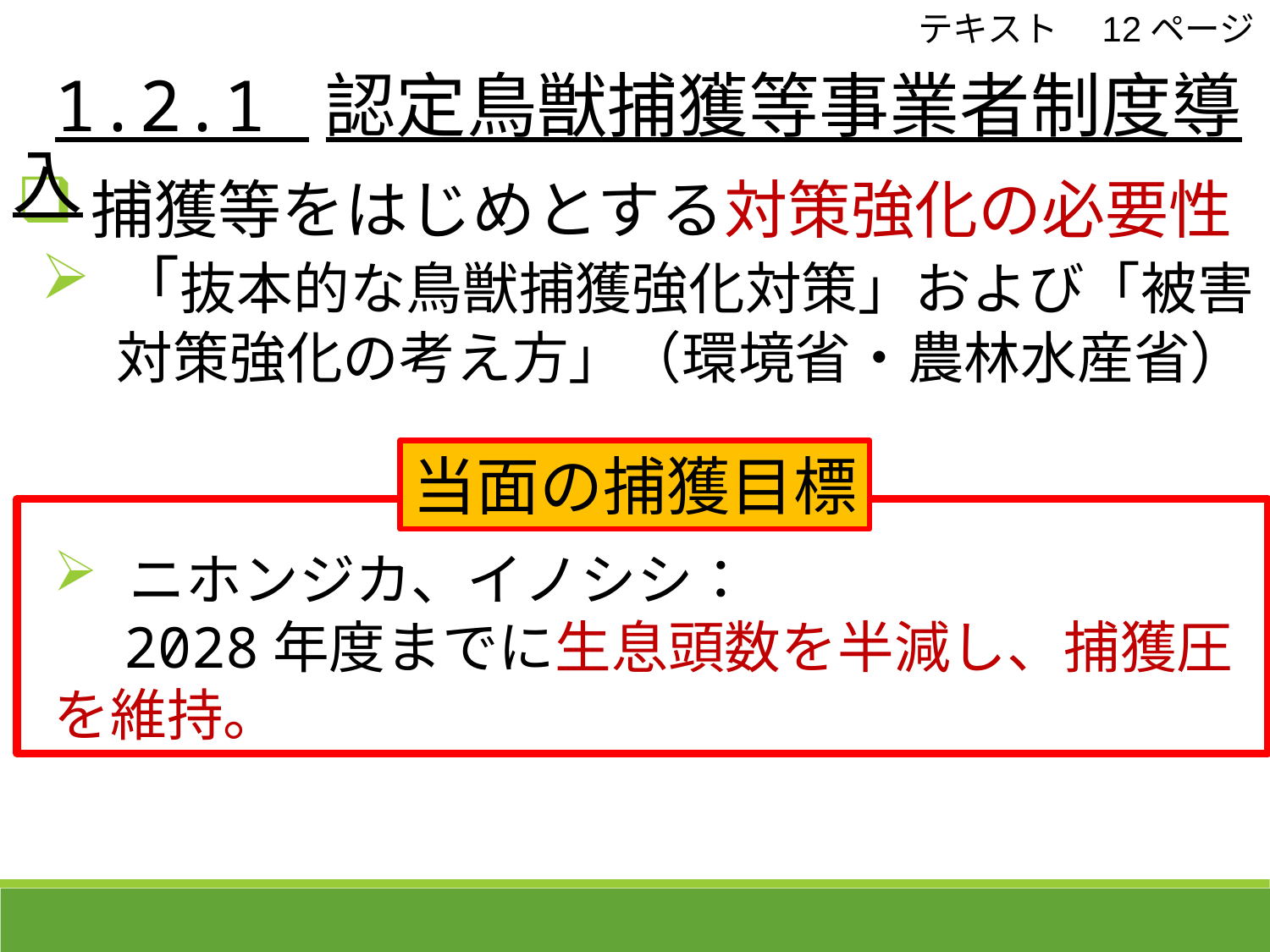

テキスト　12ページ
 1.2.1 認定鳥獣捕獲等事業者制度導入
捕獲等をはじめとする対策強化の必要性
「抜本的な鳥獣捕獲強化対策」および「被害対策強化の考え方」（環境省・農林水産省）
当面の捕獲目標
ニホンジカ、イノシシ：
　2028年度までに生息頭数を半減し、捕獲圧を維持。